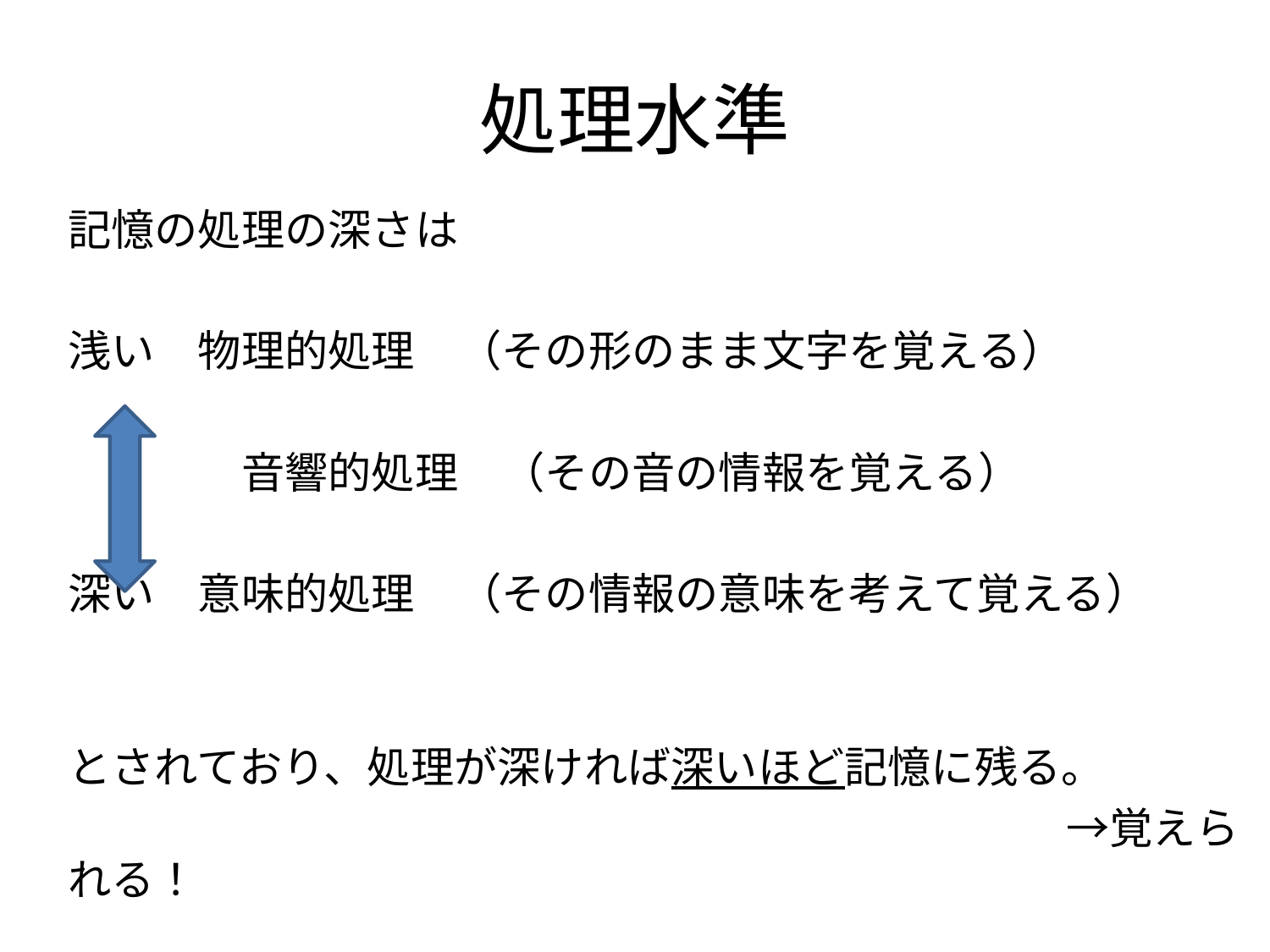

# 処理水準
記憶の処理の深さは

浅い　物理的処理　（その形のまま文字を覚える）

　　　　音響的処理　（その音の情報を覚える）

深い　意味的処理　（その情報の意味を考えて覚える）

とされており、処理が深ければ深いほど記憶に残る。
　　　　　　　　　　　　　　　　　　　　　　　→覚えられる！